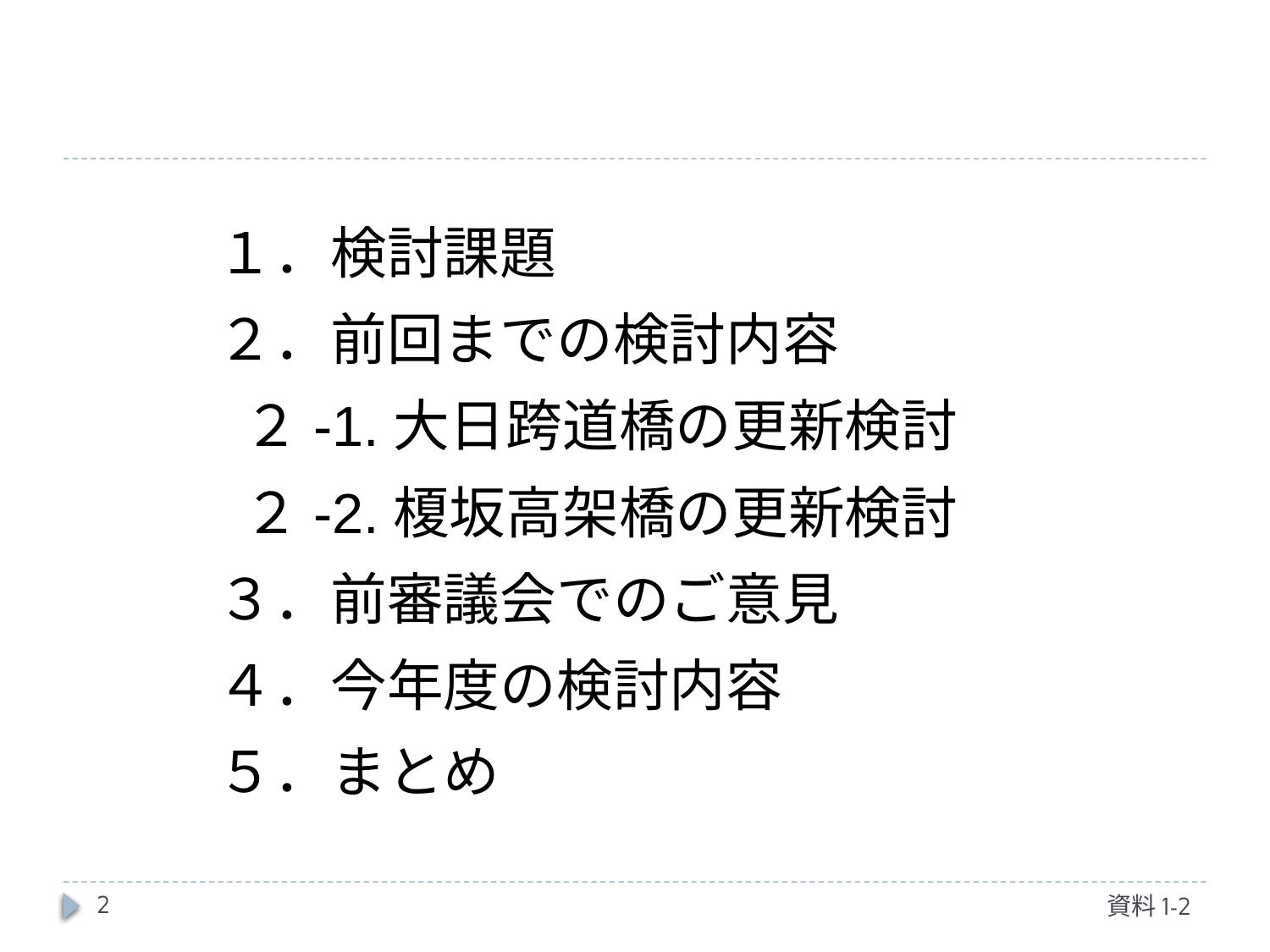

１．検討課題
２．前回までの検討内容
 ２-1.大日跨道橋の更新検討
 ２-2.榎坂高架橋の更新検討
３．前審議会でのご意見
４．今年度の検討内容
５．まとめ
2
資料1-2